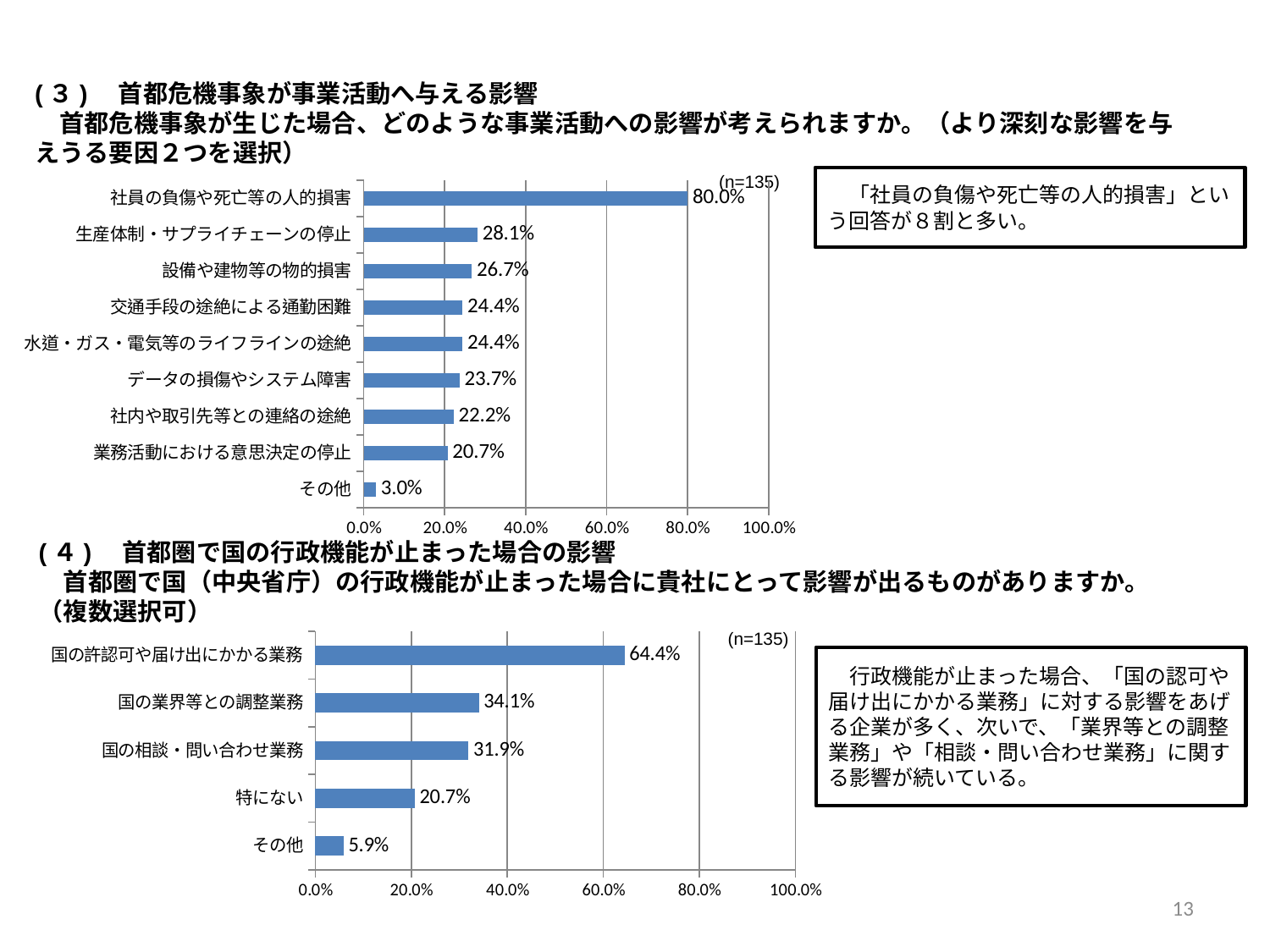

(３)　首都危機事象が事業活動へ与える影響
　首都危機事象が生じた場合、どのような事業活動への影響が考えられますか。（より深刻な影響を与えうる要因２つを選択）
(n=135)
　「社員の負傷や死亡等の人的損害」という回答が８割と多い。

### Chart

| Category |  |
|---|---|
| その他 | 0.03 |
| 業務活動における意思決定の停止 | 0.207 |
| 社内や取引先等との連絡の途絶 | 0.222 |
| データの損傷やシステム障害 | 0.237 |
| 水道・ガス・電気等のライフラインの途絶 | 0.244 |
| 交通手段の途絶による通勤困難 | 0.244 |
| 設備や建物等の物的損害 | 0.267 |
| 生産体制・サプライチェーンの停止 | 0.281 |
| 社員の負傷や死亡等の人的損害 | 0.8 |
(４)　首都圏で国の行政機能が止まった場合の影響
　首都圏で国（中央省庁）の行政機能が止まった場合に貴社にとって影響が出るものがありますか。（複数選択可）
(n=135)

### Chart

| Category |  |
|---|---|
| その他 | 0.059 |
| 特にない | 0.207 |
| 国の相談・問い合わせ業務 | 0.319 |
| 国の業界等との調整業務 | 0.341 |
| 国の許認可や届け出にかかる業務 | 0.644 |
　行政機能が止まった場合、「国の認可や届け出にかかる業務」に対する影響をあげる企業が多く、次いで、「業界等との調整業務」や「相談・問い合わせ業務」に関する影響が続いている。
13
現行のバックアップ体制
見直しの内容